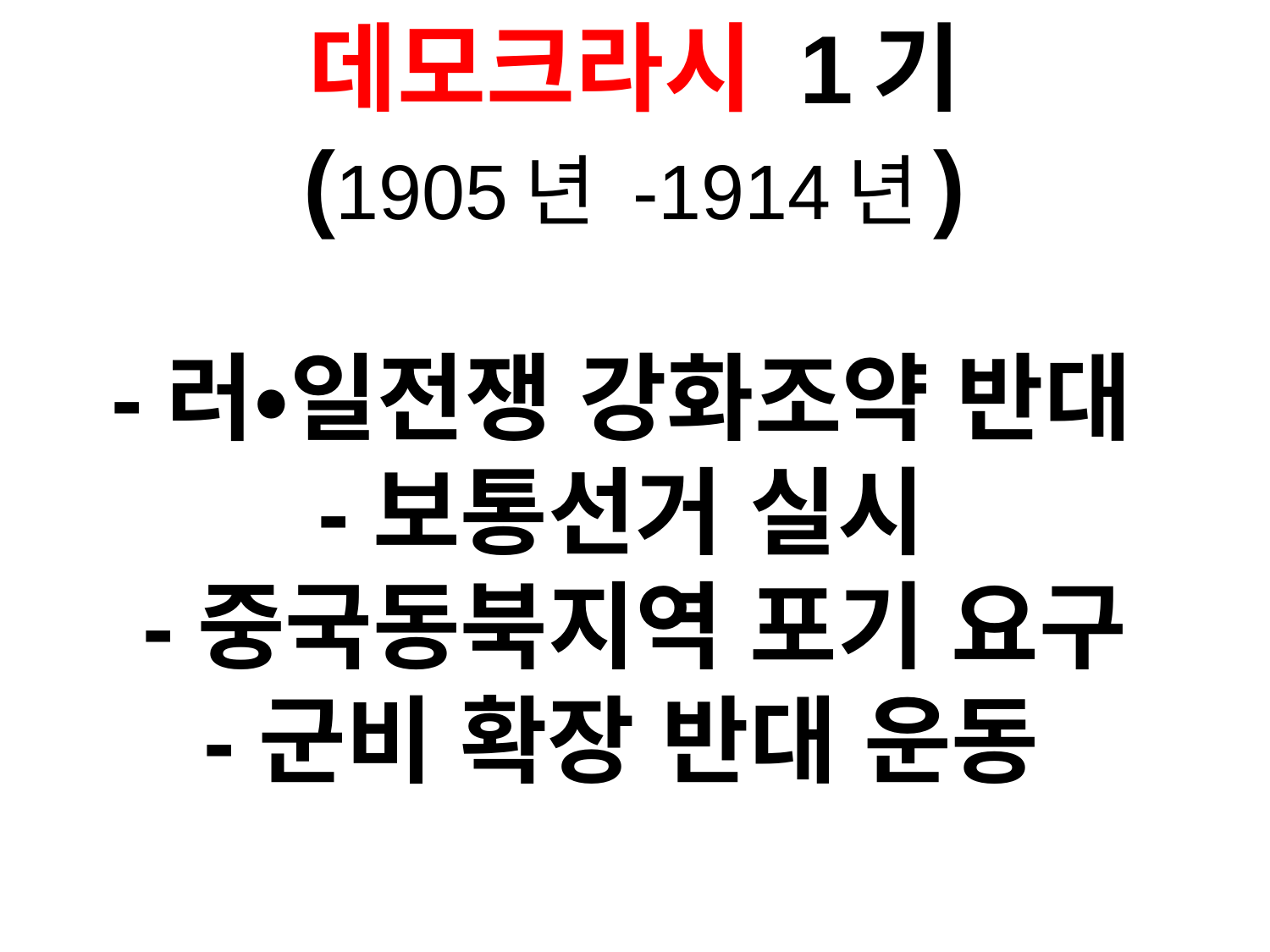

# 데모크라시 1기 (1905년 -1914년)
-러‧일전쟁 강화조약 반대
-보통선거 실시
-중국동북지역 포기 요구
-군비 확장 반대 운동